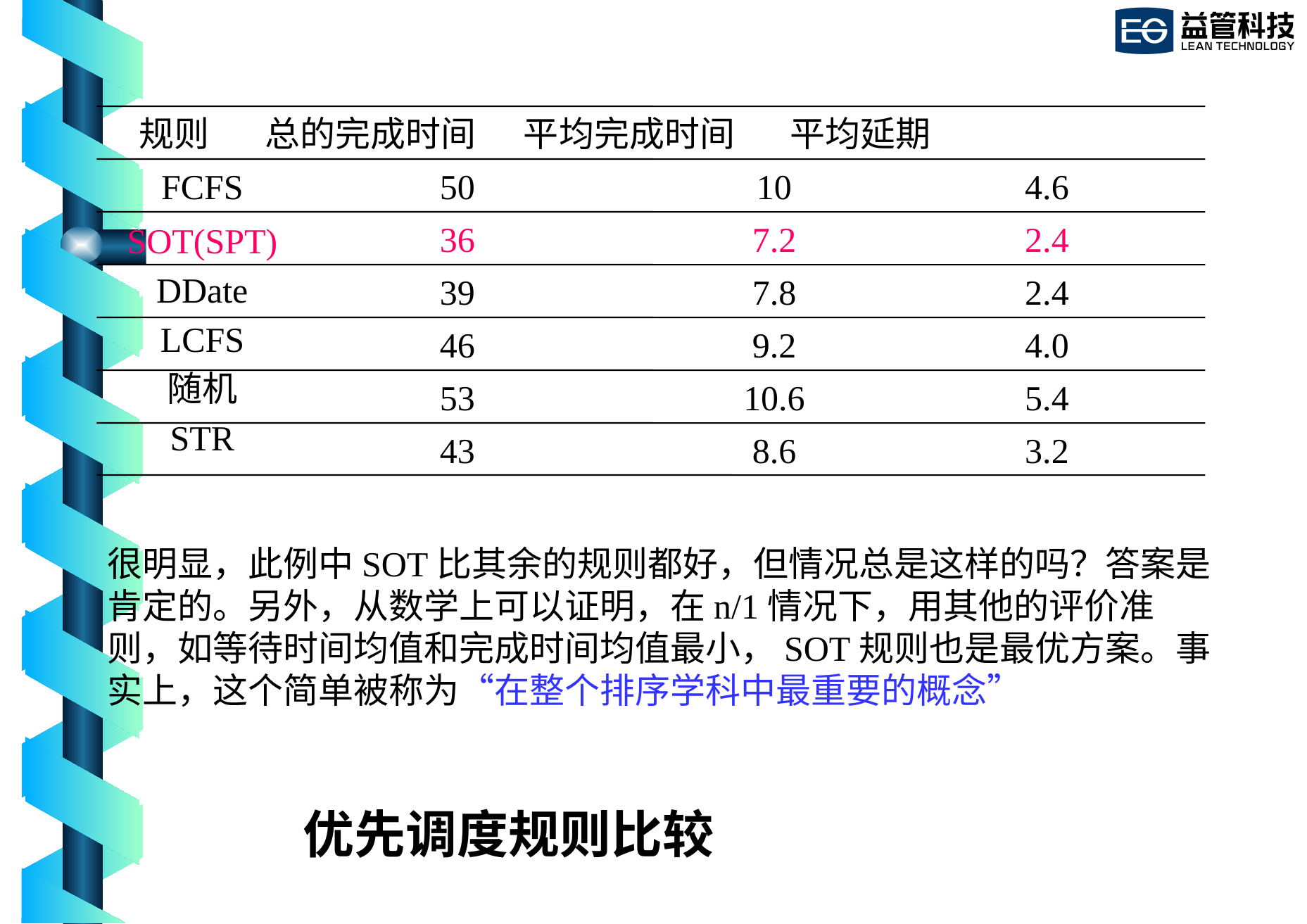

规则       总的完成时间      平均完成时间       平均延期

FCFS
SOT(SPT)
DDate
LCFS
随机
STR
50
36
39
46
53
43
10
7.2
7.8
9.2
10.6
8.6
4.6
2.4
2.4
4.0
5.4
3.2

很明显，此例中SOT比其余的规则都好，但情况总是这样的吗？答案是肯定的。另外，从数学上可以证明，在n/1情况下，用其他的评价准则，如等待时间均值和完成时间均值最小，SOT规则也是最优方案。事实上，这个简单被称为“在整个排序学科中最重要的概念”
# 优先调度规则比较